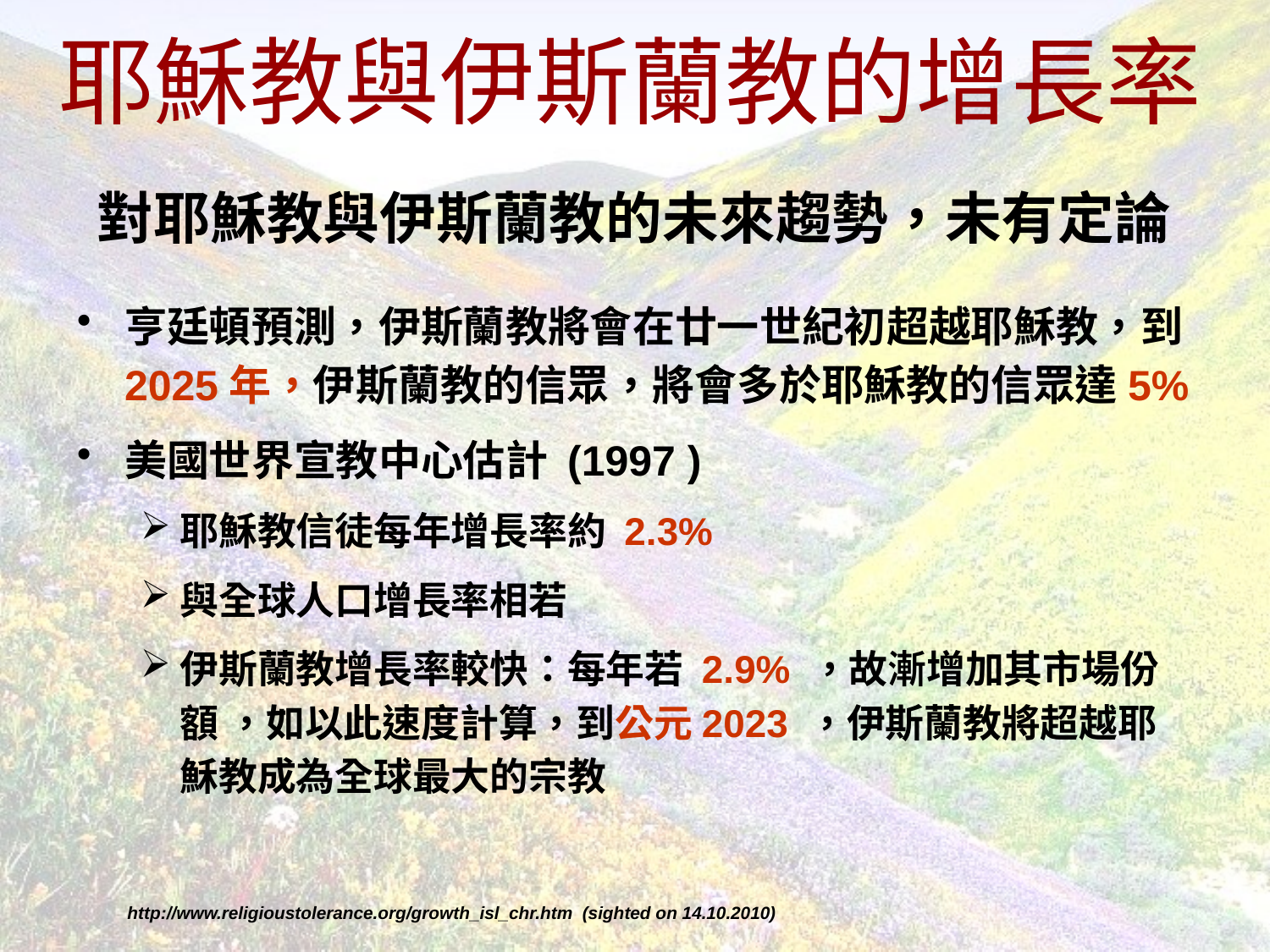

# 耶穌教與伊斯蘭教的增長率
對耶穌教與伊斯蘭教的未來趨勢，未有定論
亨廷頓預測，伊斯蘭教將會在廿一世紀初超越耶穌教，到 2025年，伊斯蘭教的信眾，將會多於耶穌教的信眾達5%
美國世界宣教中心估計 (1997 )
耶穌教信徒每年增長率約 2.3%
與全球人口增長率相若
伊斯蘭教增長率較快：每年若 2.9% ，故漸增加其市場份額 ，如以此速度計算，到公元2023 ，伊斯蘭教將超越耶穌教成為全球最大的宗教
http://www.religioustolerance.org/growth_isl_chr.htm  (sighted on 14.10.2010)